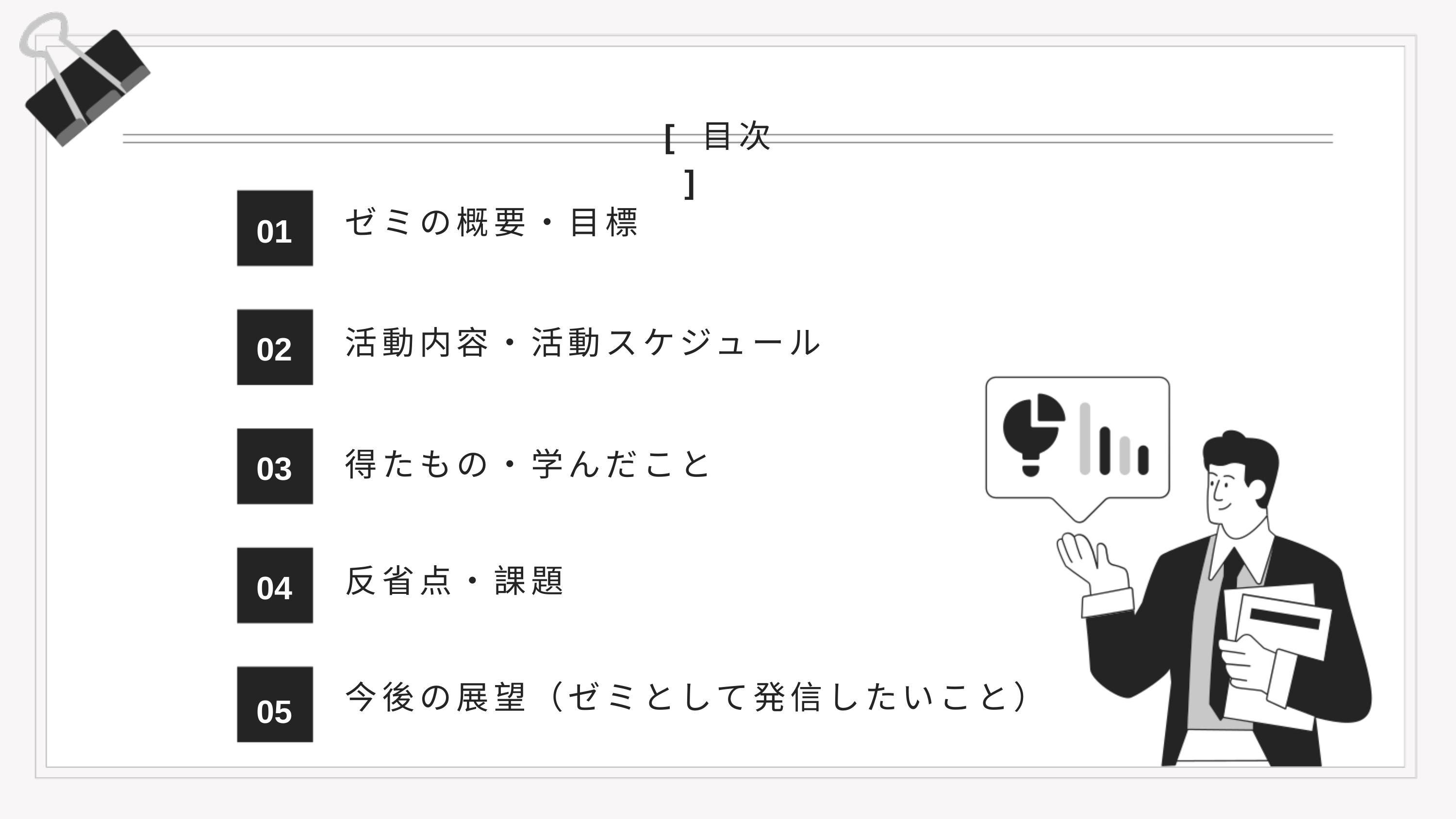

[ ⽬次 ]
ゼミの概要・⽬標
01
活動内容・活動スケジュール
02
得たもの・学んだこと
03
反省点・課題
04
今後の展望（ゼミとして発信したいこと）
05